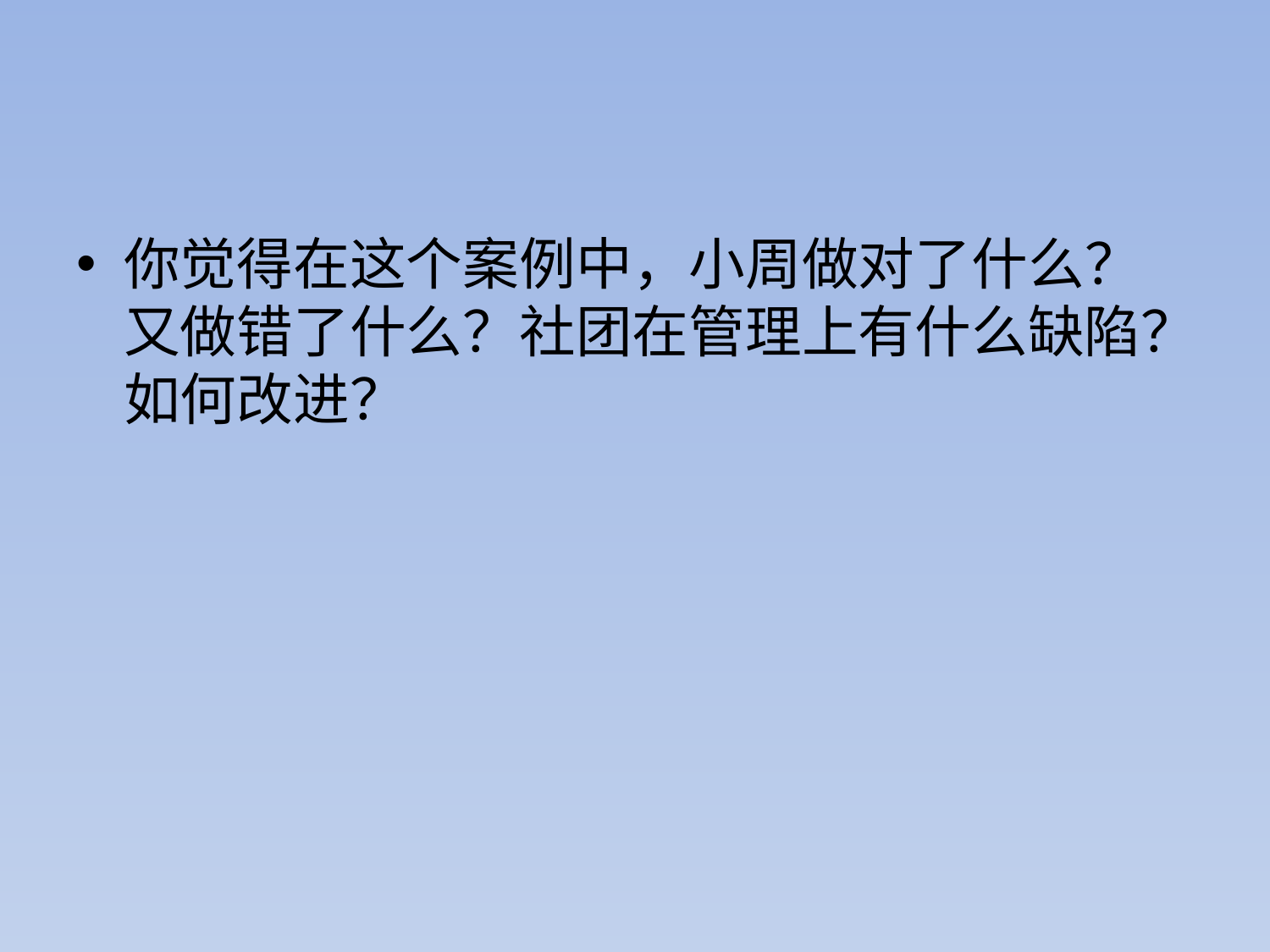

#
你觉得在这个案例中，小周做对了什么？又做错了什么？社团在管理上有什么缺陷？如何改进？